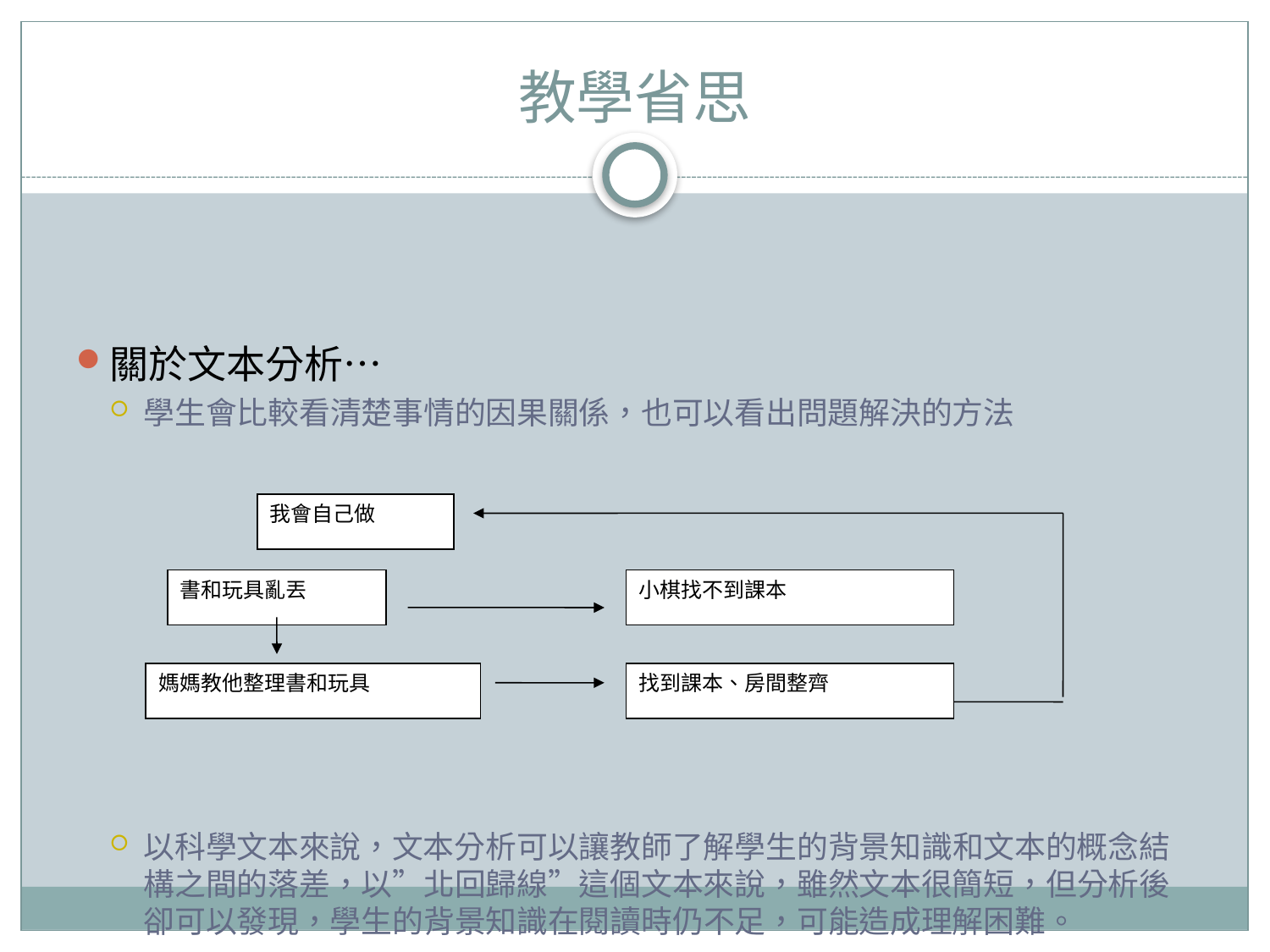

# 教學省思
關於文本分析…
學生會比較看清楚事情的因果關係，也可以看出問題解決的方法

以科學文本來說，文本分析可以讓教師了解學生的背景知識和文本的概念結構之間的落差，以”北回歸線”這個文本來說，雖然文本很簡短，但分析後卻可以發現，學生的背景知識在閱讀時仍不足，可能造成理解困難。

我會自己做

書和玩具亂丟

小棋找不到課本

媽媽教他整理書和玩具

找到課本、房間整齊